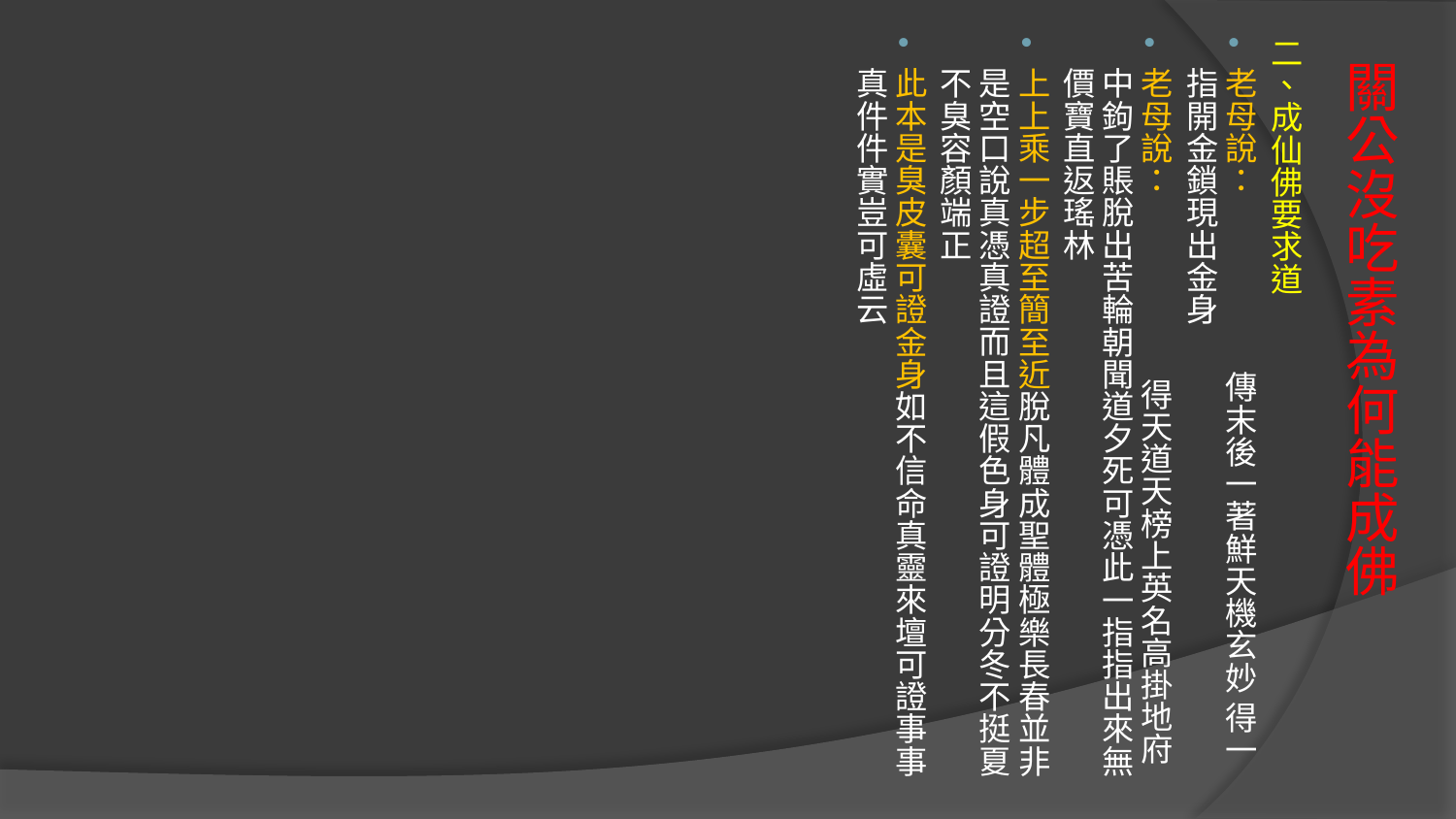

二、成仙佛要求道
老母說：                        傳末後一著鮮天機玄妙 得一指開金鎖現出金身
老母說：                         得天道天榜上英名高掛地府中鉤了賬脫出苦輪朝聞道夕死可憑此一指指出來無價寶直返瑤林
上上乘一步超至簡至近脫凡體成聖體極樂長春並非是空口說真憑真證而且這假色身可證明分冬不挺夏不臭容顏端正
此本是臭皮囊可證金身如不信命真靈來壇可證事事真件件實豈可虛云

# 關公沒吃素為何能成佛